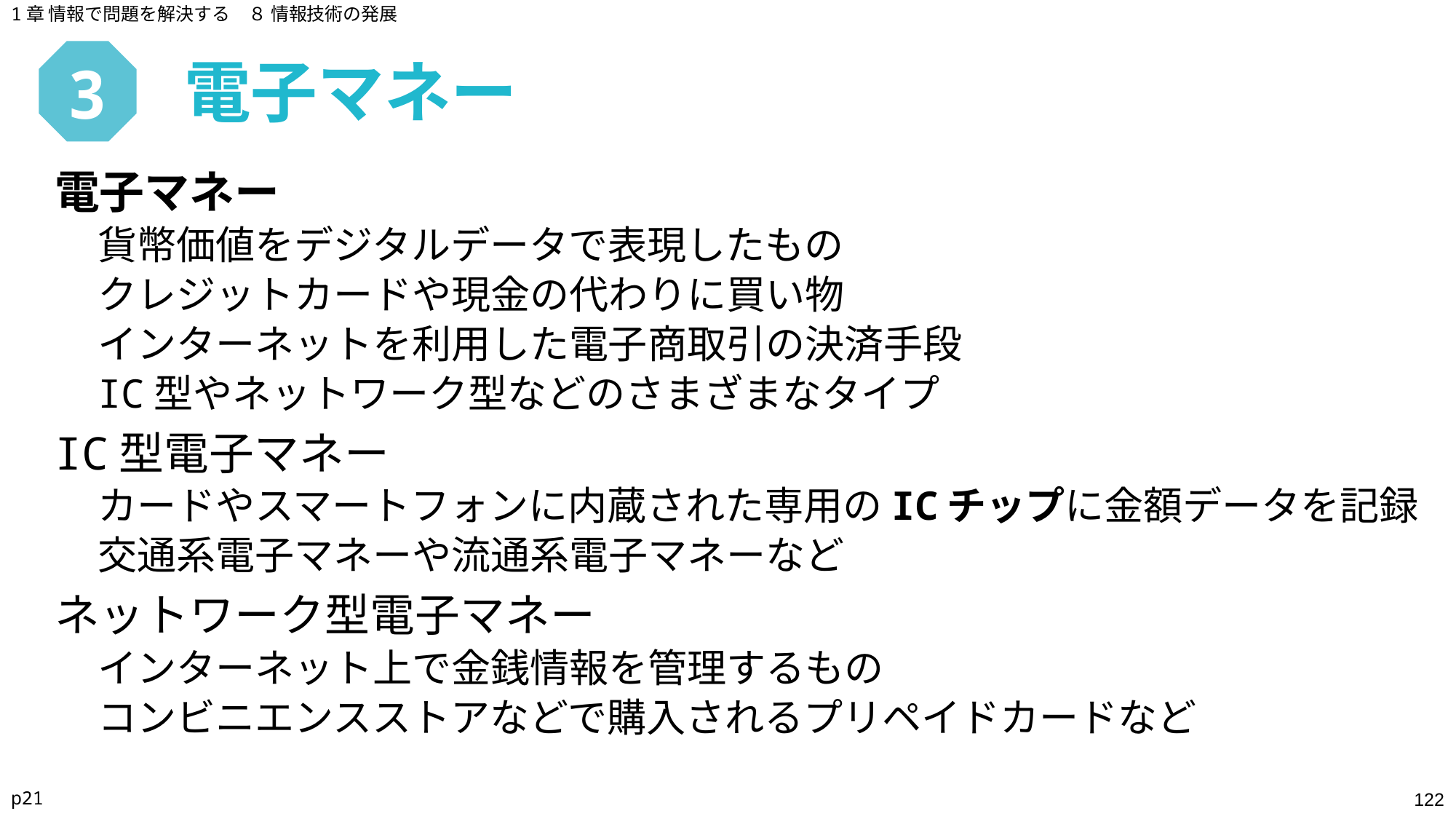

1章 情報で問題を解決する　８ 情報技術の発展

電子マネー
# 3
電子マネー
貨幣価値をデジタルデータで表現したもの
クレジットカードや現金の代わりに買い物
インターネットを利用した電子商取引の決済手段
IC型やネットワーク型などのさまざまなタイプ
IC型電子マネー
カードやスマートフォンに内蔵された専用のICチップに金額データを記録
交通系電子マネーや流通系電子マネーなど
ネットワーク型電子マネー
インターネット上で金銭情報を管理するもの
コンビニエンスストアなどで購入されるプリペイドカードなど
p21
122